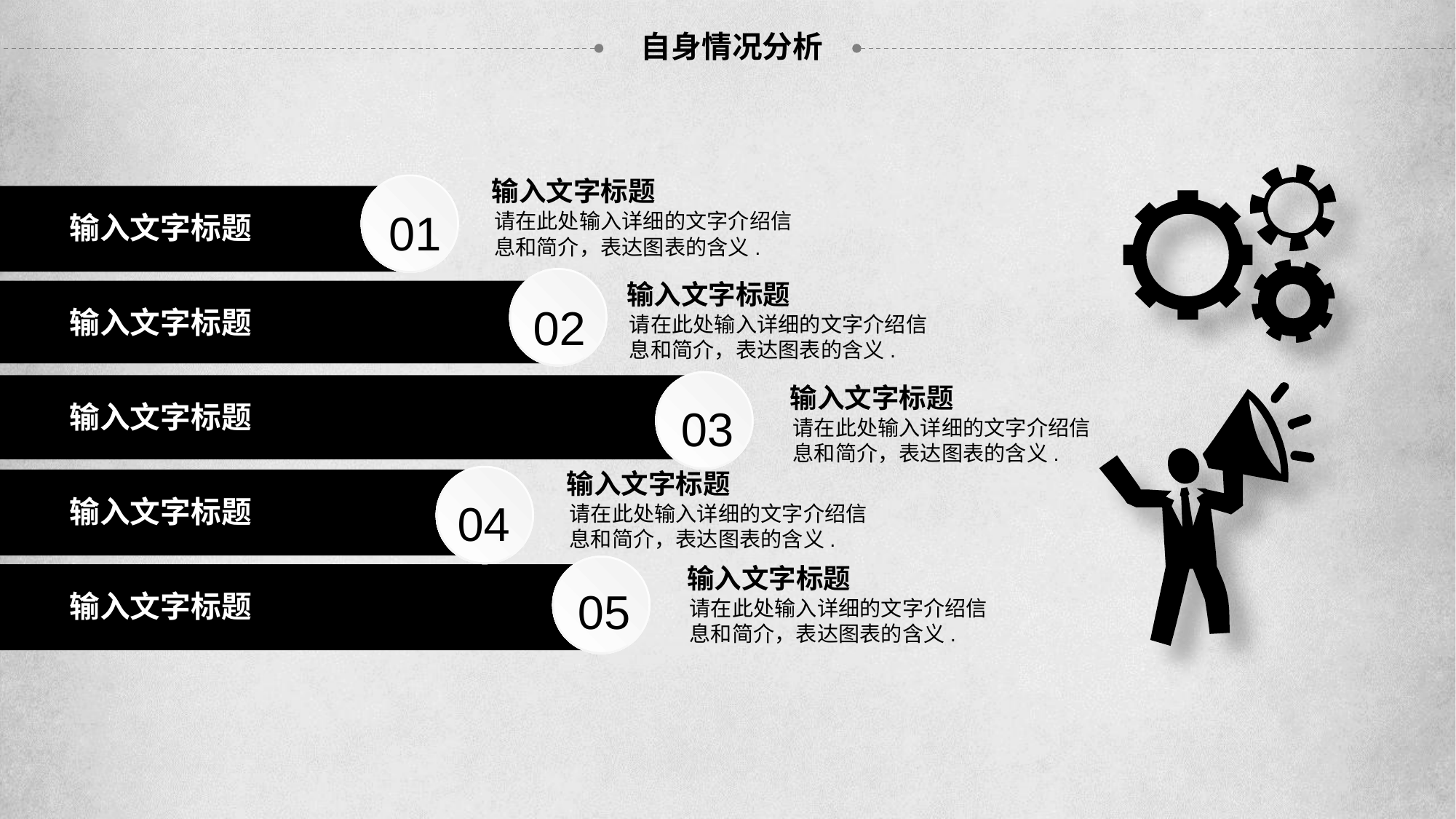

自身情况分析

输入文字标题

01
请在此处输入详细的文字介绍信息和简介，表达图表的含义.

输入文字标题

输入文字标题

02
输入文字标题
请在此处输入详细的文字介绍信息和简介，表达图表的含义.

输入文字标题

输入文字标题
03
请在此处输入详细的文字介绍信息和简介，表达图表的含义.

输入文字标题

输入文字标题
04
请在此处输入详细的文字介绍信息和简介，表达图表的含义.

输入文字标题

05
输入文字标题
请在此处输入详细的文字介绍信息和简介，表达图表的含义.